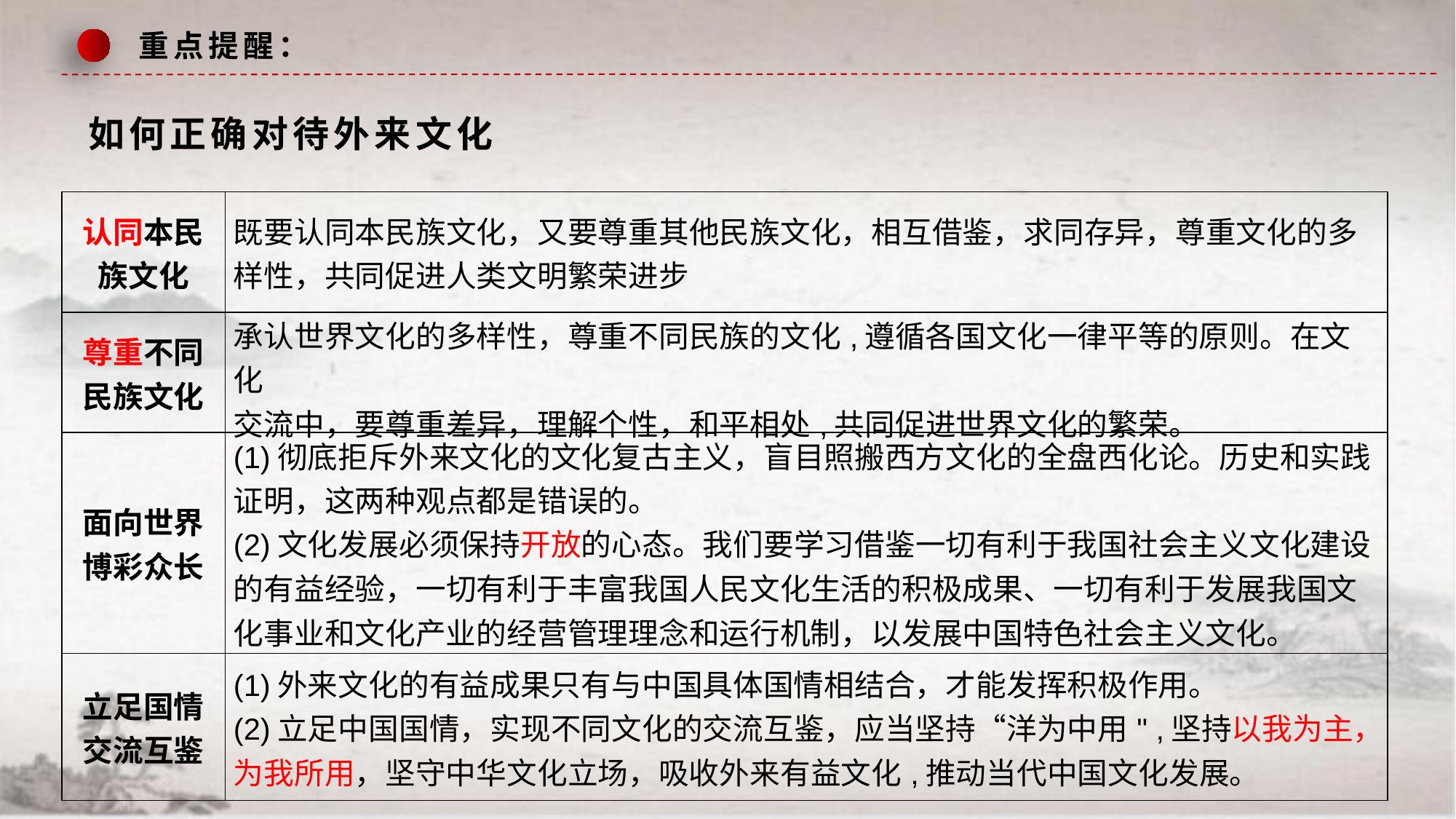

重点提醒：

如何正确对待外来文化
| 认同本民族文化 | 既要认同本民族文化，又要尊重其他民族文化，相互借鉴，求同存异，尊重文化的多样性，共同促进人类文明繁荣进步 |
| --- | --- |
| 尊重不同民族文化 | 承认世界文化的多样性，尊重不同民族的文化,遵循各国文化一律平等的原则。在文化 交流中，要尊重差异，理解个性，和平相处,共同促进世界文化的繁荣。 |
| 面向世界博彩众长 | (1)彻底拒斥外来文化的文化复古主义，盲目照搬西方文化的全盘西化论。历史和实践证明，这两种观点都是错误的。 (2)文化发展必须保持开放的心态。我们要学习借鉴一切有利于我国社会主义文化建设的有益经验，一切有利于丰富我国人民文化生活的积极成果、一切有利于发展我国文化事业和文化产业的经营管理理念和运行机制，以发展中国特色社会主义文化。 |
| 立足国情交流互鉴 | (1)外来文化的有益成果只有与中国具体国情相结合，才能发挥积极作用。 (2)立足中国国情，实现不同文化的交流互鉴，应当坚持“洋为中用" ,坚持以我为主，为我所用，坚守中华文化立场，吸收外来有益文化,推动当代中国文化发展。 |